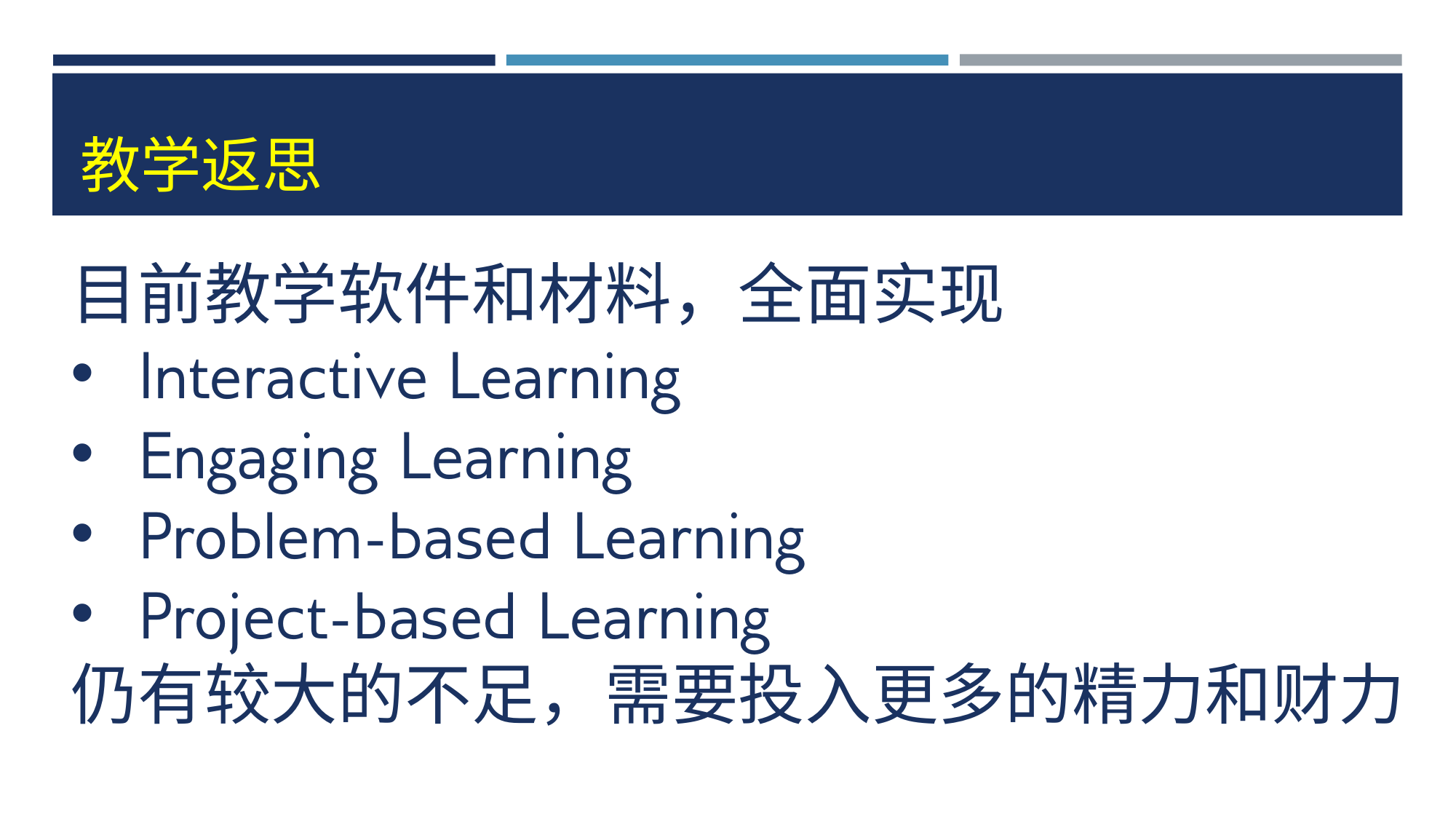

# 教学返思
目前教学软件和材料，全面实现
Interactive Learning
Engaging Learning
Problem-based Learning
Project-based Learning
仍有较大的不足，需要投入更多的精力和财力